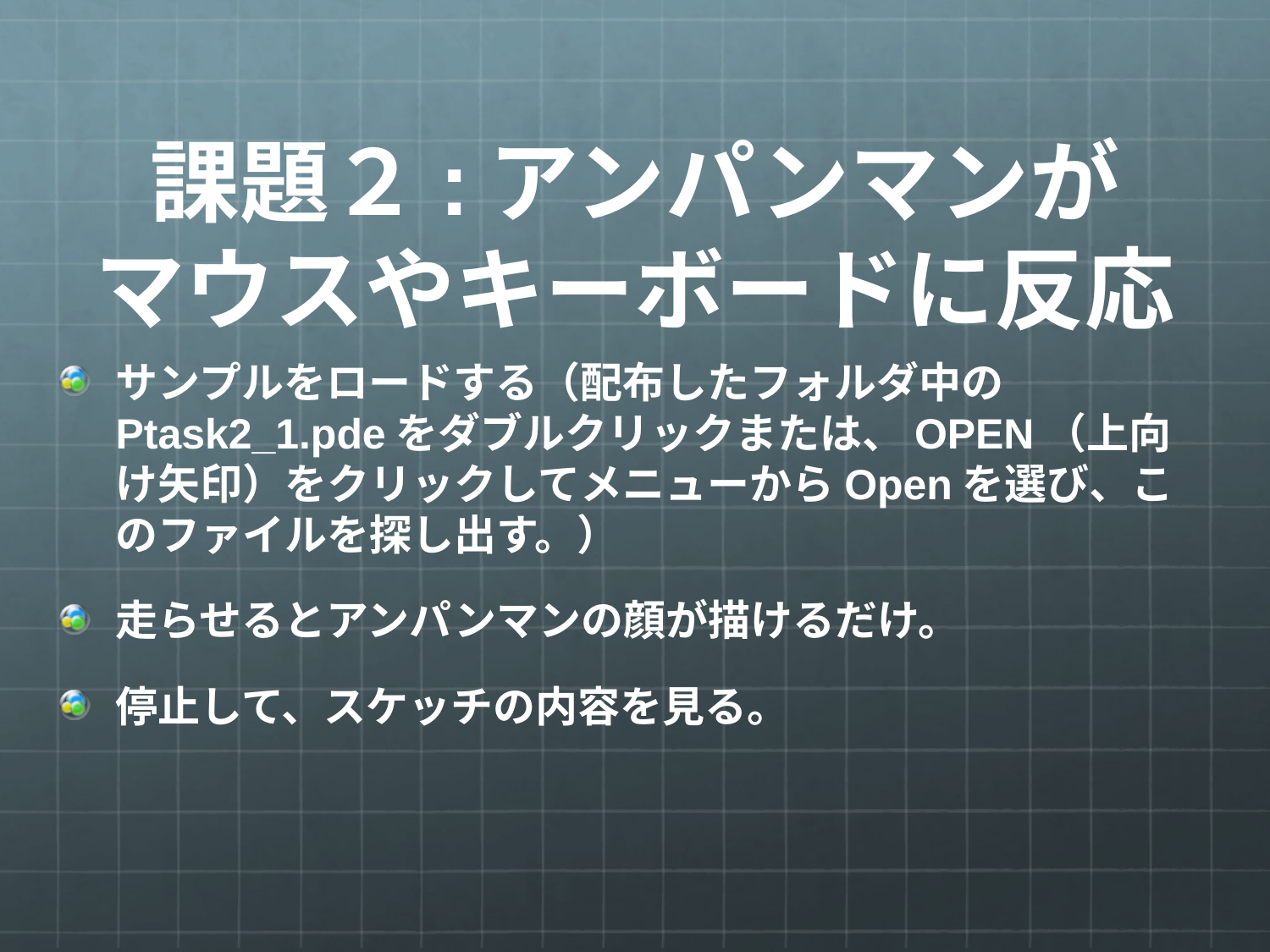

# 課題２:アンパンマンが マウスやキーボードに反応
サンプルをロードする（配布したフォルダ中のPtask2_1.pdeをダブルクリックまたは、OPEN（上向け矢印）をクリックしてメニューからOpenを選び、このファイルを探し出す。）
走らせるとアンパンマンの顔が描けるだけ。
停止して、スケッチの内容を見る。